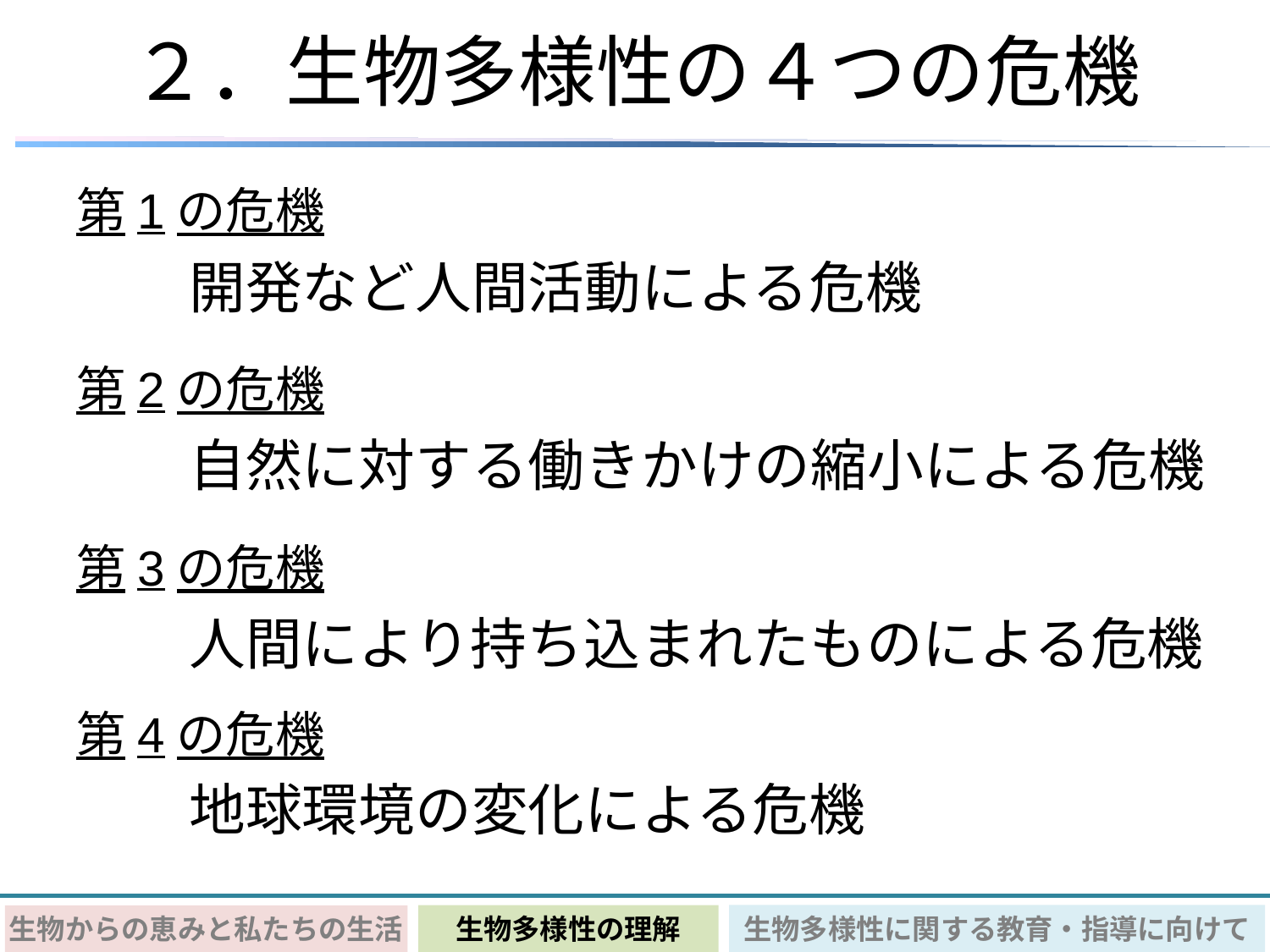

# ２．生物多様性の４つの危機
第1の危機
　　開発など人間活動による危機
第2の危機
　　自然に対する働きかけの縮小による危機
第3の危機
　　人間により持ち込まれたものによる危機
第4の危機
　　地球環境の変化による危機

生物多様性に関する教育・指導に向けて
生物多様性の理解
生物からの恵みと私たちの生活